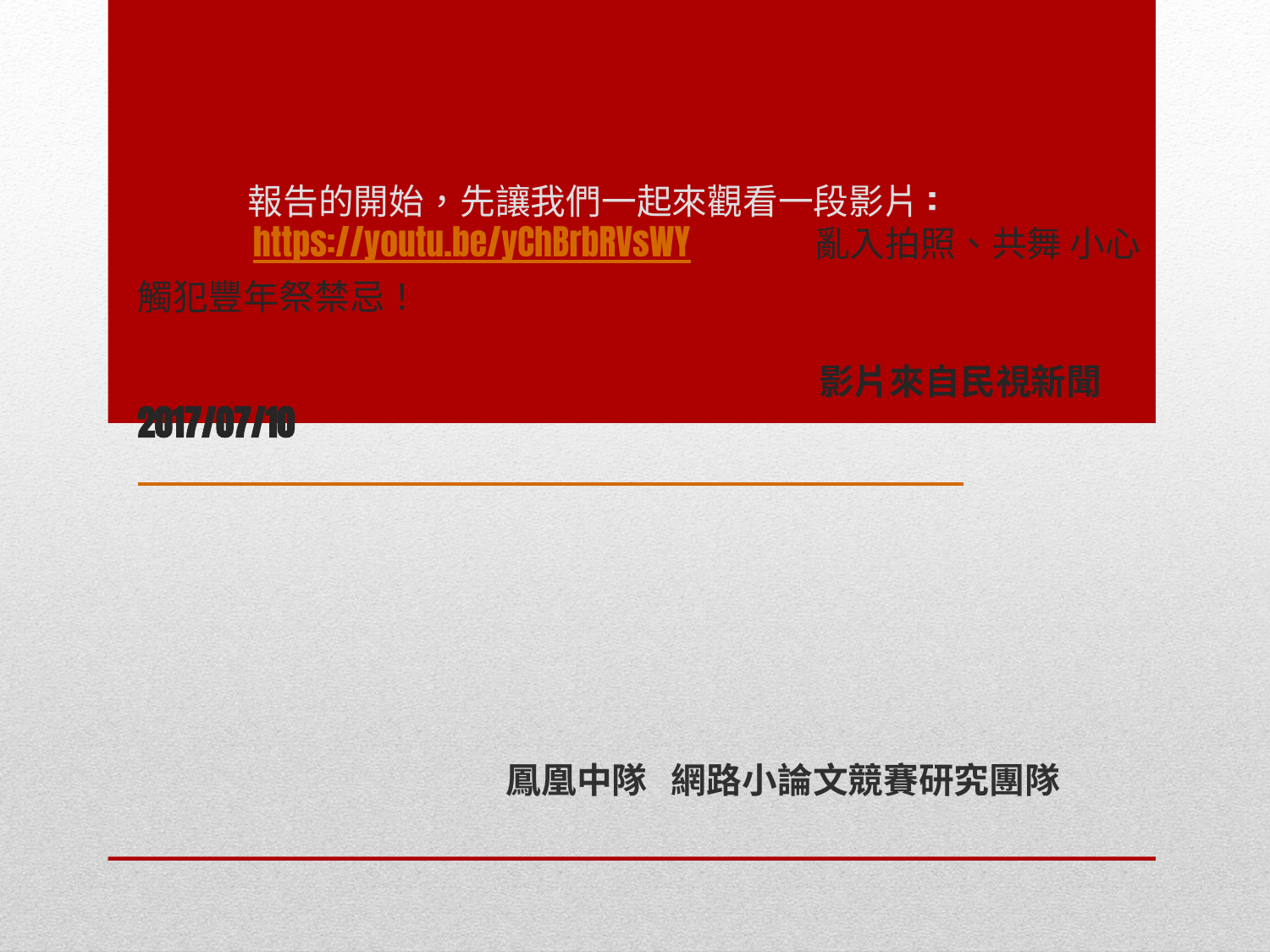

# 報告的開始，先讓我們一起來觀看一段影片: https://youtu.be/yChBrbRVsWY 亂入拍照、共舞 小心觸犯豐年祭禁忌！ 影片來自民視新聞2017/07/10

                                     鳳凰中隊   網路小論文競賽研究團隊